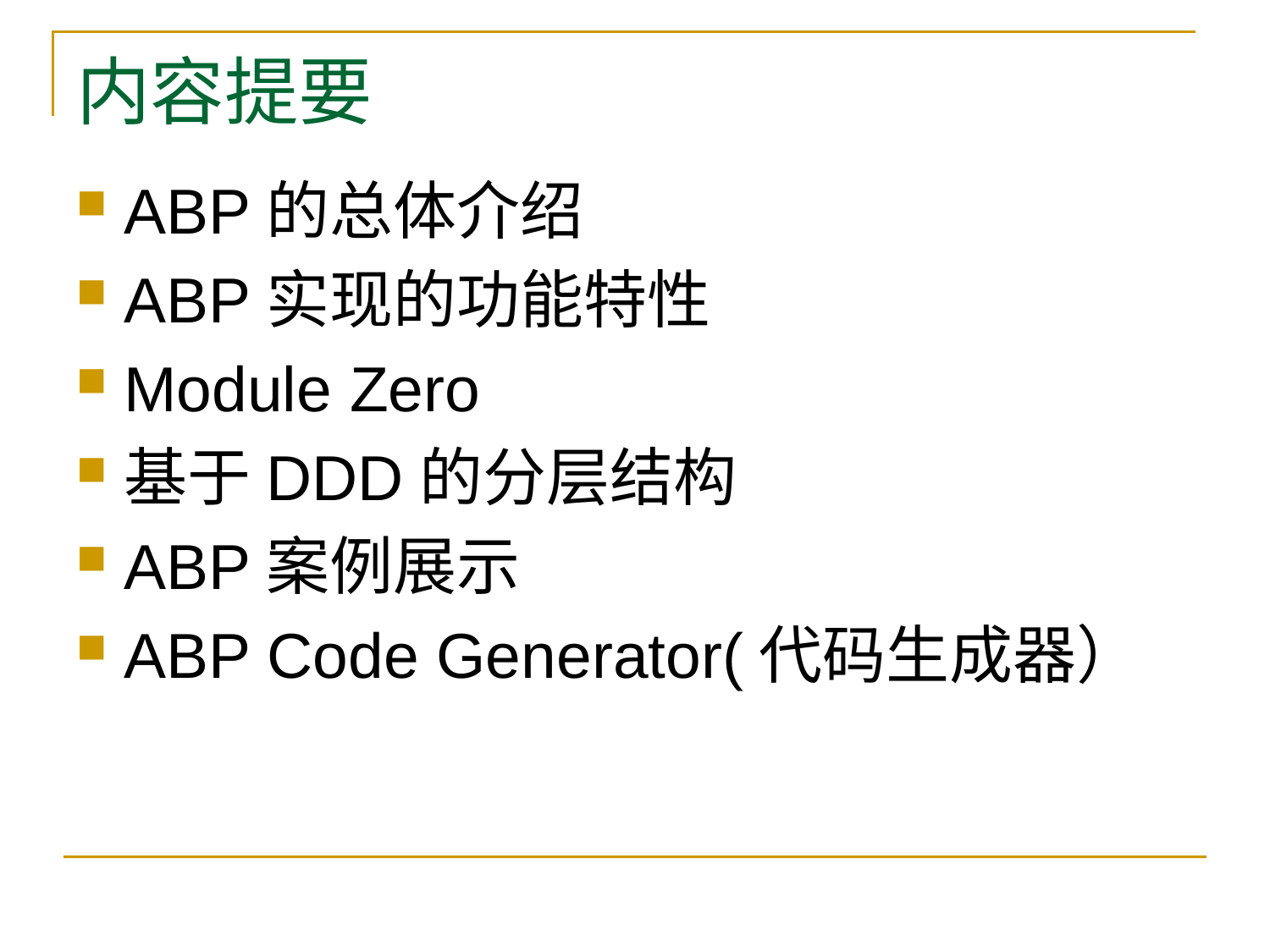

# 内容提要
ABP的总体介绍
ABP实现的功能特性
Module Zero
基于DDD的分层结构
ABP案例展示
ABP Code Generator(代码生成器）